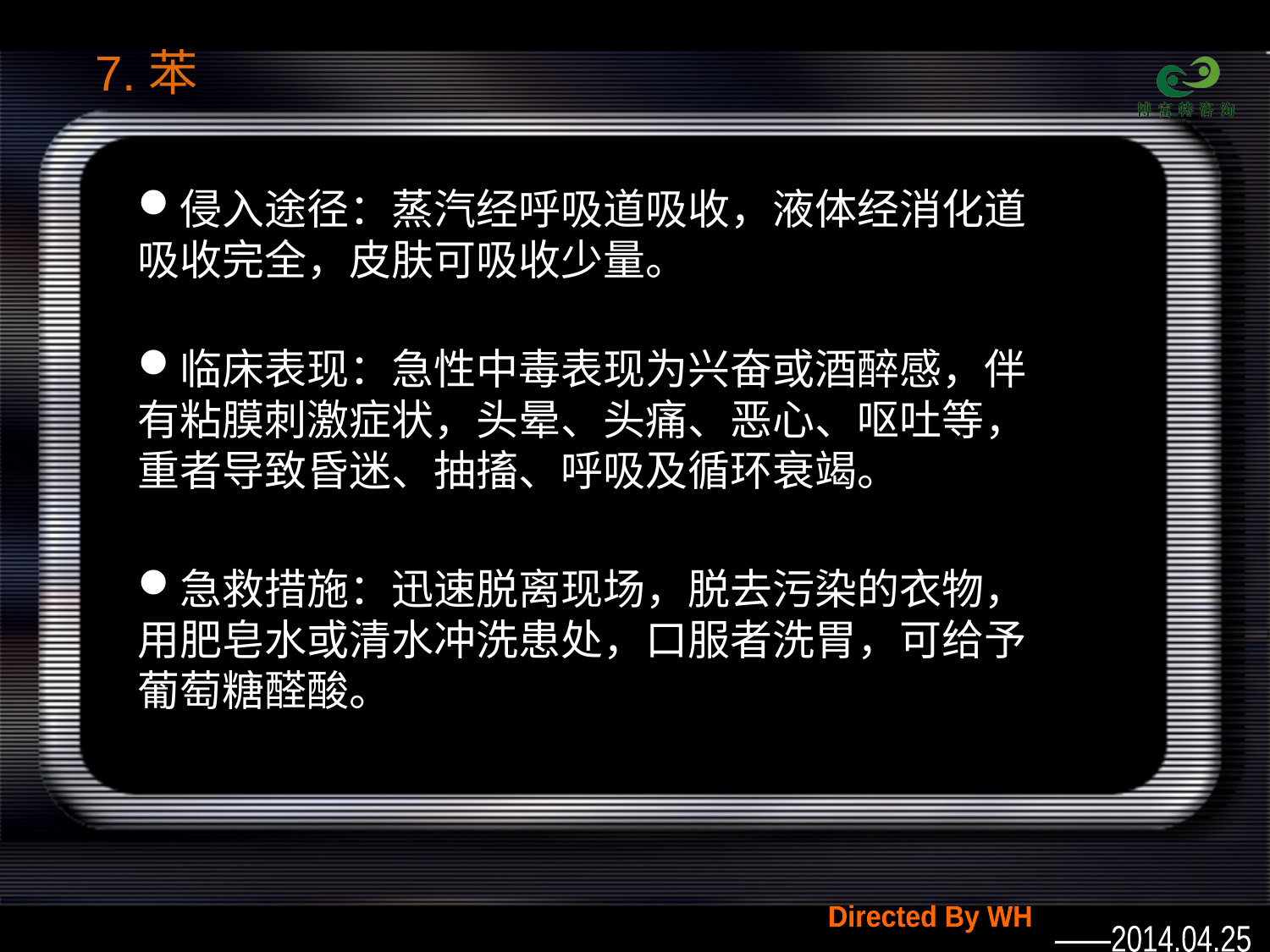

# 7.苯
侵入途径：蒸汽经呼吸道吸收，液体经消化道吸收完全，皮肤可吸收少量。
临床表现：急性中毒表现为兴奋或酒醉感，伴有粘膜刺激症状，头晕、头痛、恶心、呕吐等，重者导致昏迷、抽搐、呼吸及循环衰竭。
急救措施：迅速脱离现场，脱去污染的衣物，用肥皂水或清水冲洗患处，口服者洗胃，可给予葡萄糖醛酸。